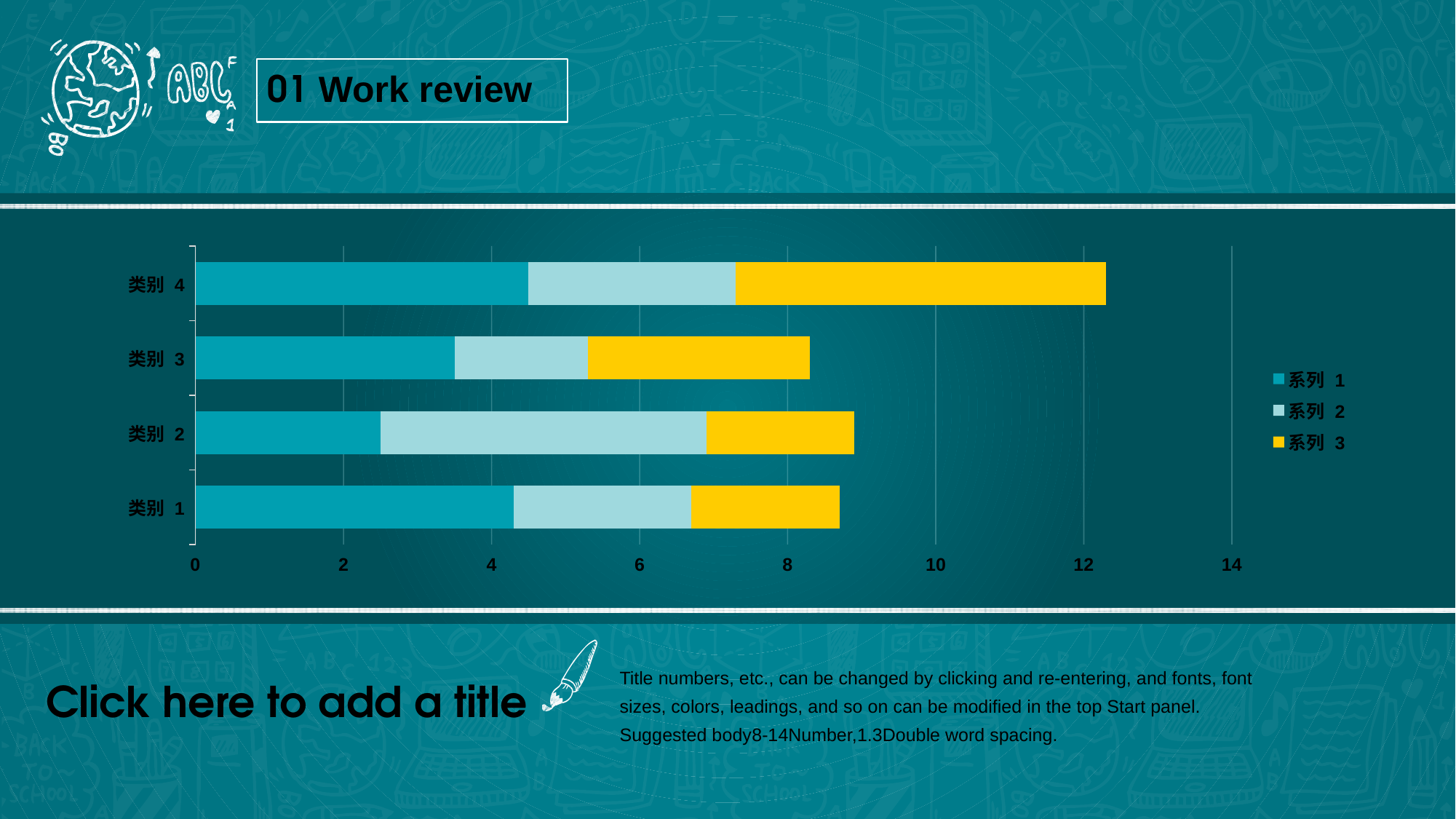

01 Work review

### Chart

| Category | 系列 1 | 系列 2 | 系列 3 |
|---|---|---|---|
| 类别 1 | 4.3 | 2.4 | 2.0 |
| 类别 2 | 2.5 | 4.4 | 2.0 |
| 类别 3 | 3.5 | 1.8 | 3.0 |
| 类别 4 | 4.5 | 2.8 | 5.0 |
Title numbers, etc., can be changed by clicking and re-entering, and fonts, font sizes, colors, leadings, and so on can be modified in the top Start panel. Suggested body8-14Number,1.3Double word spacing.
Click here to add a title